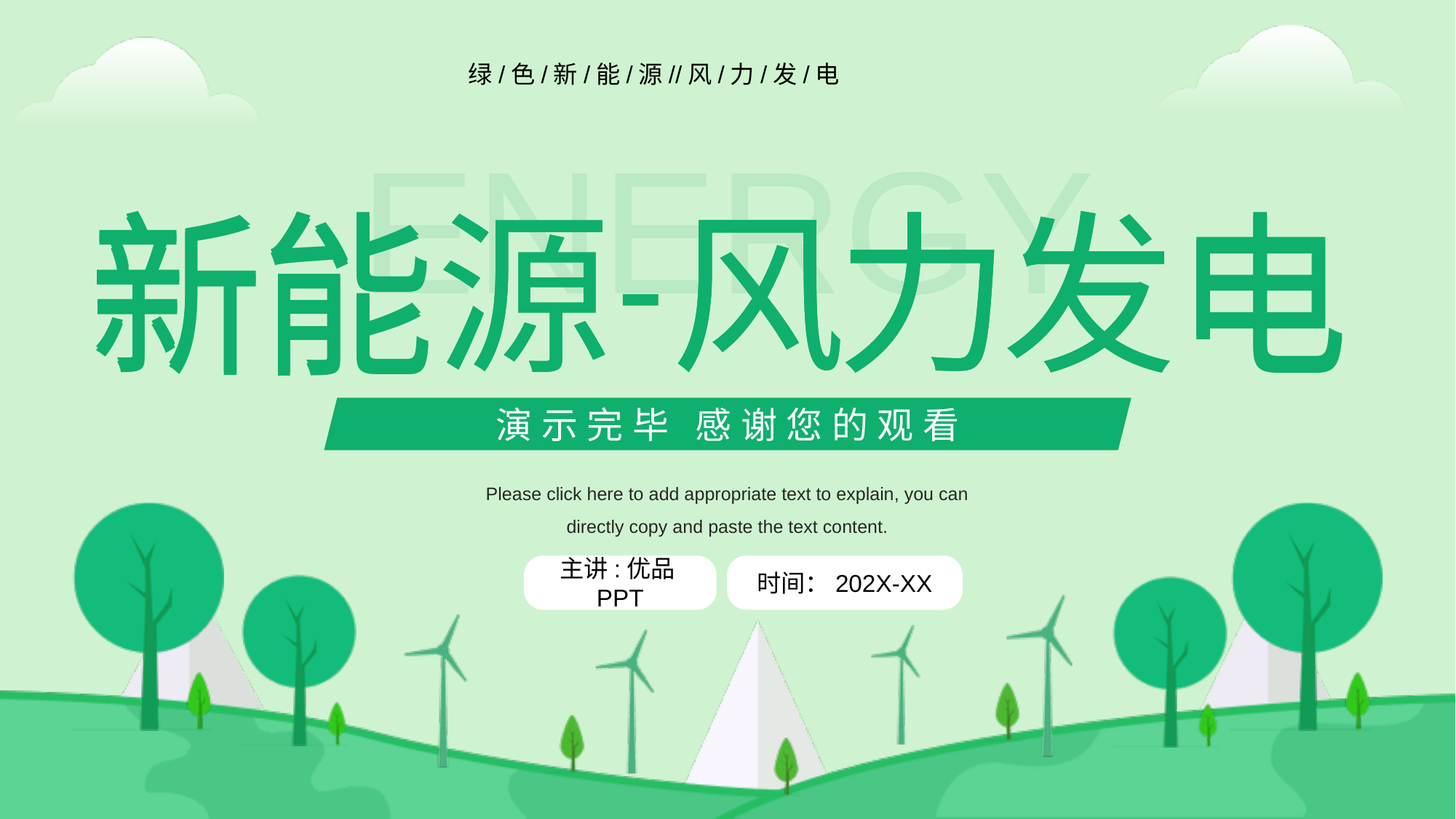

绿/色/新/能/源//风/力/发/电
ENERGY
力
力
发
发
电
电
新
新
能
能
源
源
风
风
-
演示完毕 感谢您的观看
Please click here to add appropriate text to explain, you can directly copy and paste the text content.
主讲:优品PPT
时间：202X-XX